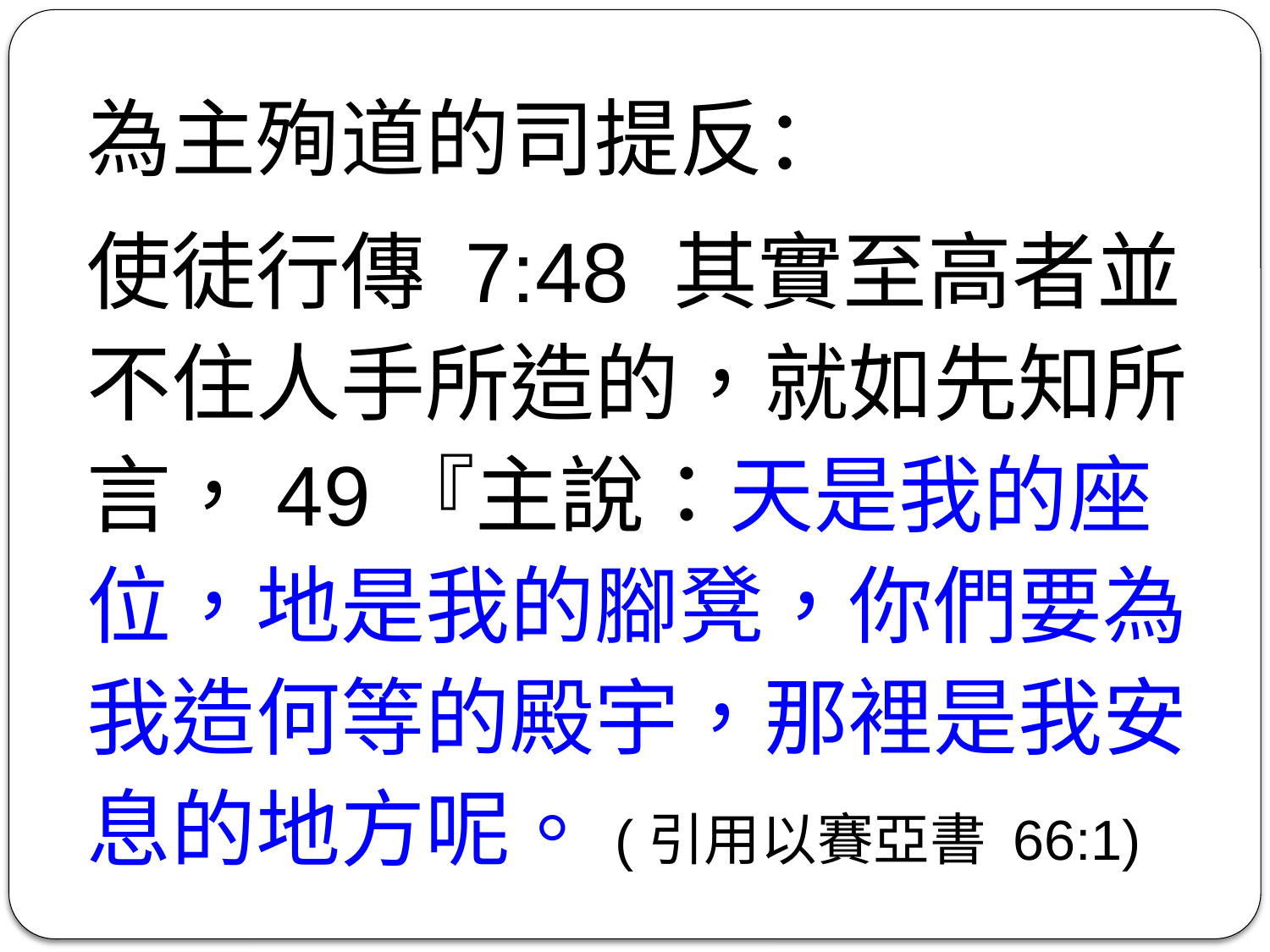

為主殉道的司提反：
使徒行傳 7:48 其實至高者並不住人手所造的，就如先知所言，49『主說：天是我的座位，地是我的腳凳，你們要為我造何等的殿宇，那裡是我安息的地方呢。(引用以賽亞書 66:1)